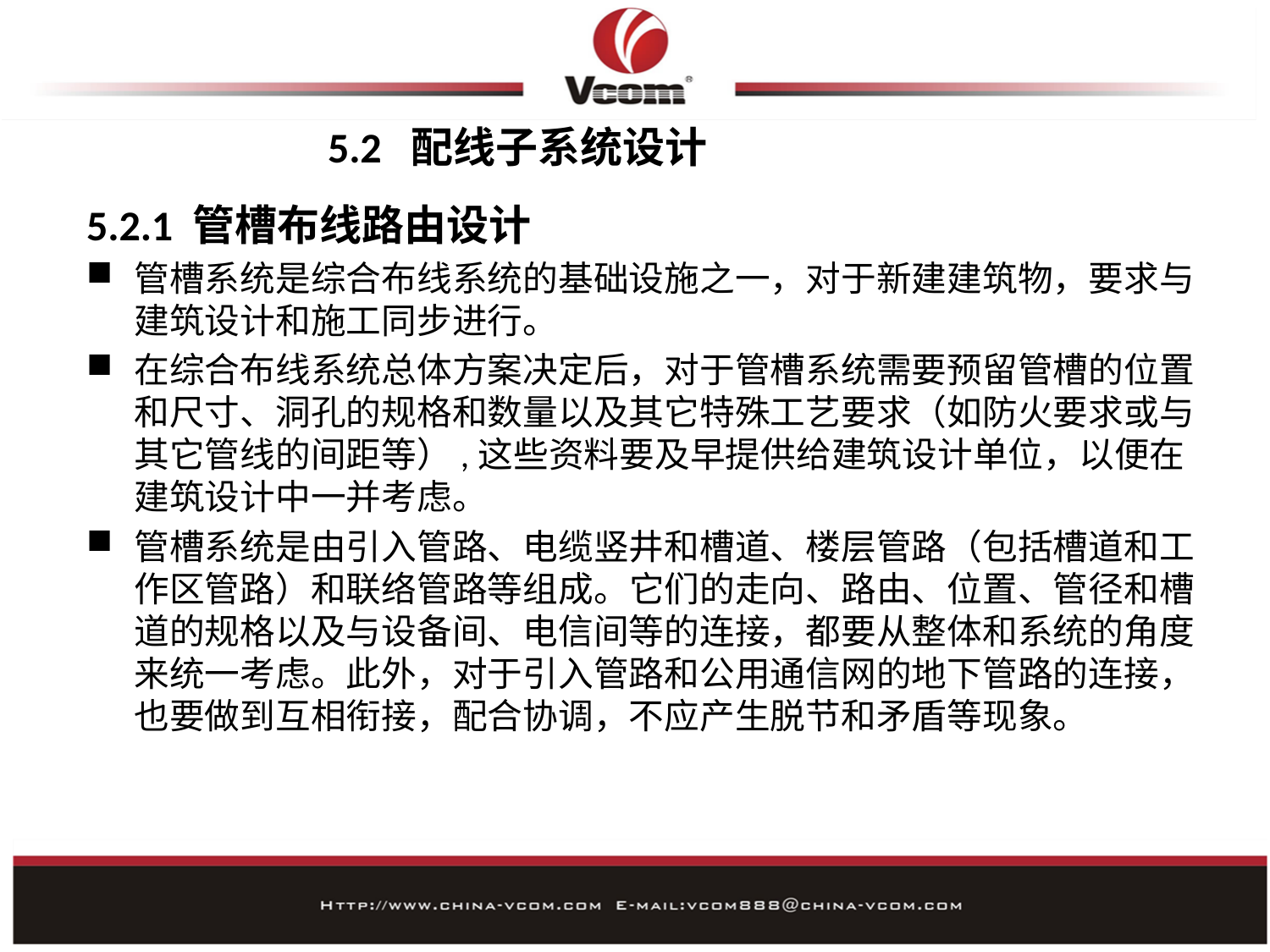

# 5.2  配线子系统设计
5.2.1 管槽布线路由设计
管槽系统是综合布线系统的基础设施之一，对于新建建筑物，要求与建筑设计和施工同步进行。
在综合布线系统总体方案决定后，对于管槽系统需要预留管槽的位置和尺寸、洞孔的规格和数量以及其它特殊工艺要求（如防火要求或与其它管线的间距等）,这些资料要及早提供给建筑设计单位，以便在建筑设计中一并考虑。
管槽系统是由引入管路、电缆竖井和槽道、楼层管路（包括槽道和工作区管路）和联络管路等组成。它们的走向、路由、位置、管径和槽道的规格以及与设备间、电信间等的连接，都要从整体和系统的角度来统一考虑。此外，对于引入管路和公用通信网的地下管路的连接，也要做到互相衔接，配合协调，不应产生脱节和矛盾等现象。